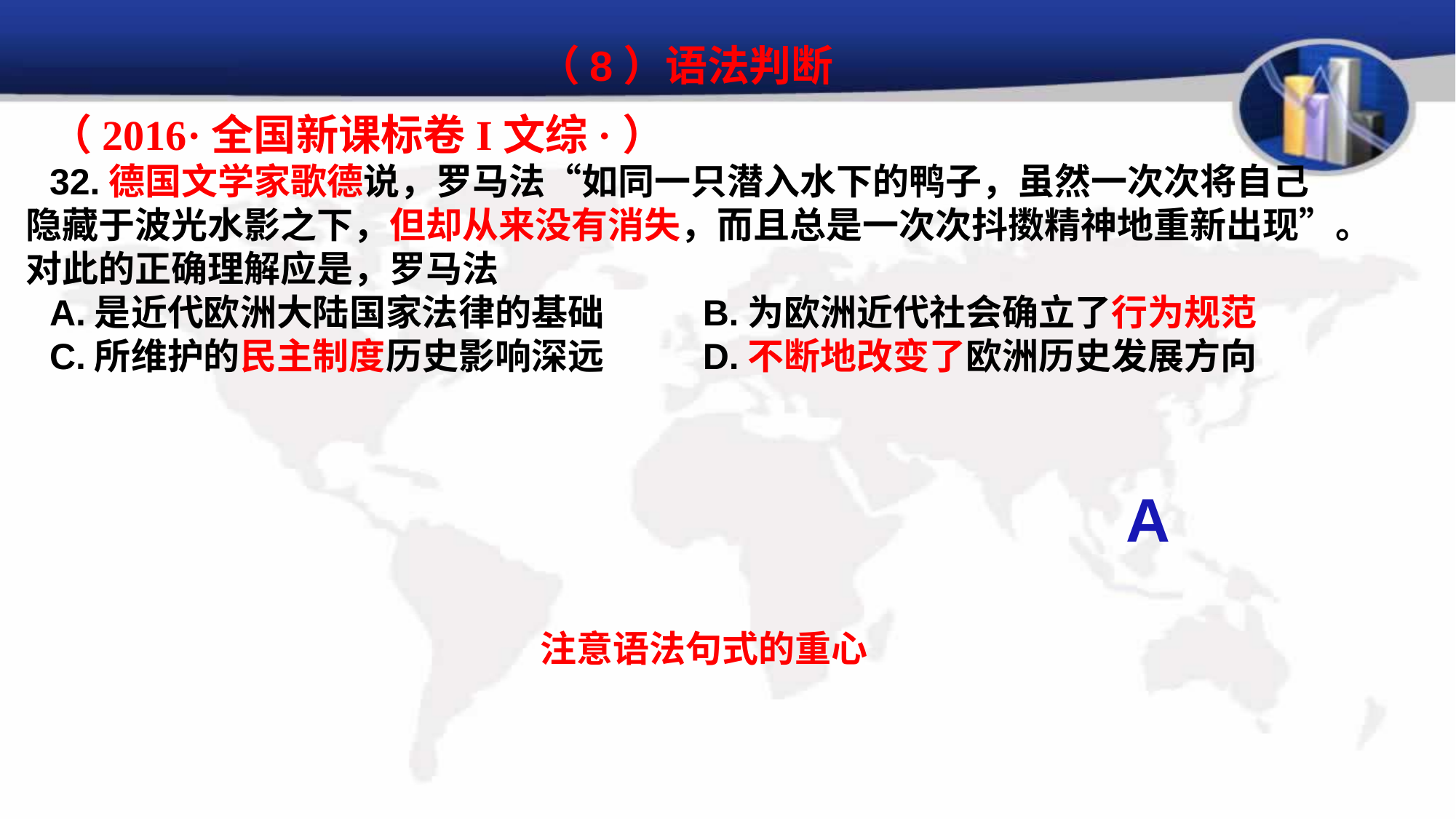

（8）语法判断
（2016·全国新课标卷I文综·）
32.德国文学家歌德说，罗马法“如同一只潜入水下的鸭子，虽然一次次将自己隐藏于波光水影之下，但却从来没有消失，而且总是一次次抖擞精神地重新出现”。对此的正确理解应是，罗马法
A.是近代欧洲大陆国家法律的基础           B.为欧洲近代社会确立了行为规范
C.所维护的民主制度历史影响深远           D.不断地改变了欧洲历史发展方向
A
注意语法句式的重心